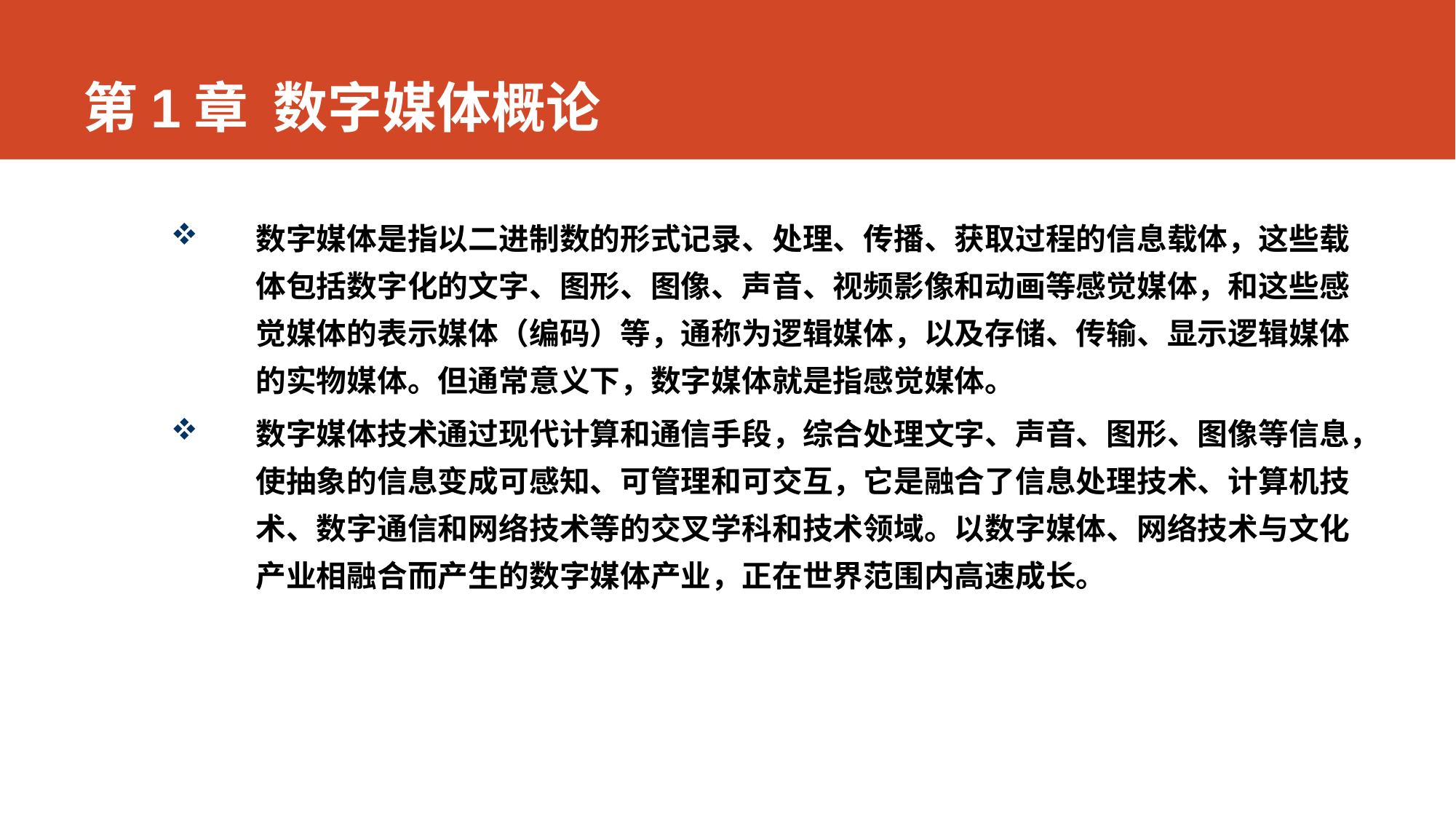

# 第1章  数字媒体概论
数字媒体是指以二进制数的形式记录、处理、传播、获取过程的信息载体，这些载体包括数字化的文字、图形、图像、声音、视频影像和动画等感觉媒体，和这些感觉媒体的表示媒体（编码）等，通称为逻辑媒体，以及存储、传输、显示逻辑媒体的实物媒体。但通常意义下，数字媒体就是指感觉媒体。
数字媒体技术通过现代计算和通信手段，综合处理文字、声音、图形、图像等信息，使抽象的信息变成可感知、可管理和可交互，它是融合了信息处理技术、计算机技术、数字通信和网络技术等的交叉学科和技术领域。以数字媒体、网络技术与文化产业相融合而产生的数字媒体产业，正在世界范围内高速成长。